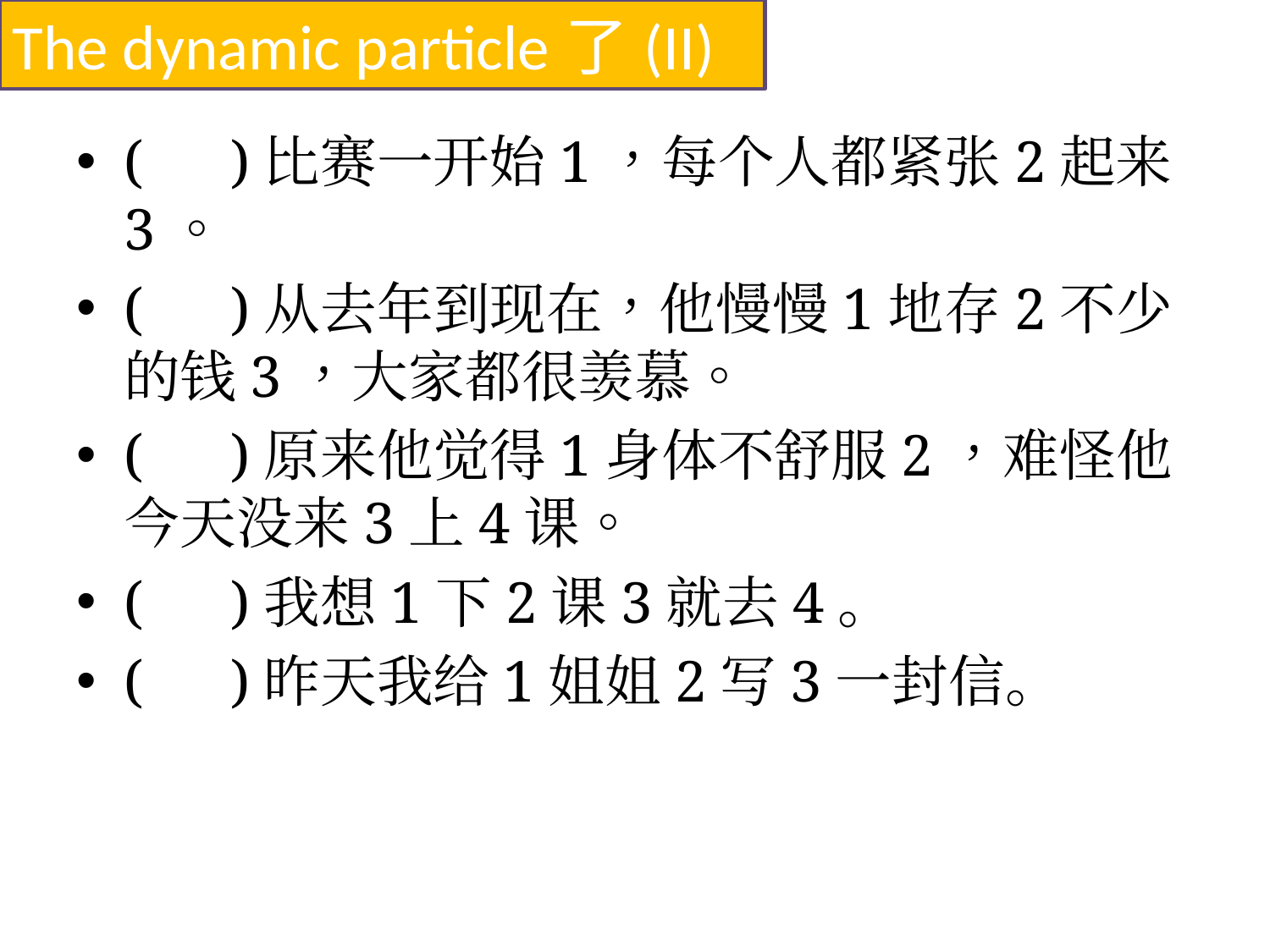

The dynamic particle了(II)
(      )比赛一开始1，每个人都紧张2起来3。
(      )从去年到现在，他慢慢1地存2不少的钱3，大家都很羡慕。
(      )原来他觉得1身体不舒服2，难怪他今天没来3上4课。
(      )我想1下2课3就去4。
(      )昨天我给1姐姐2写3一封信。